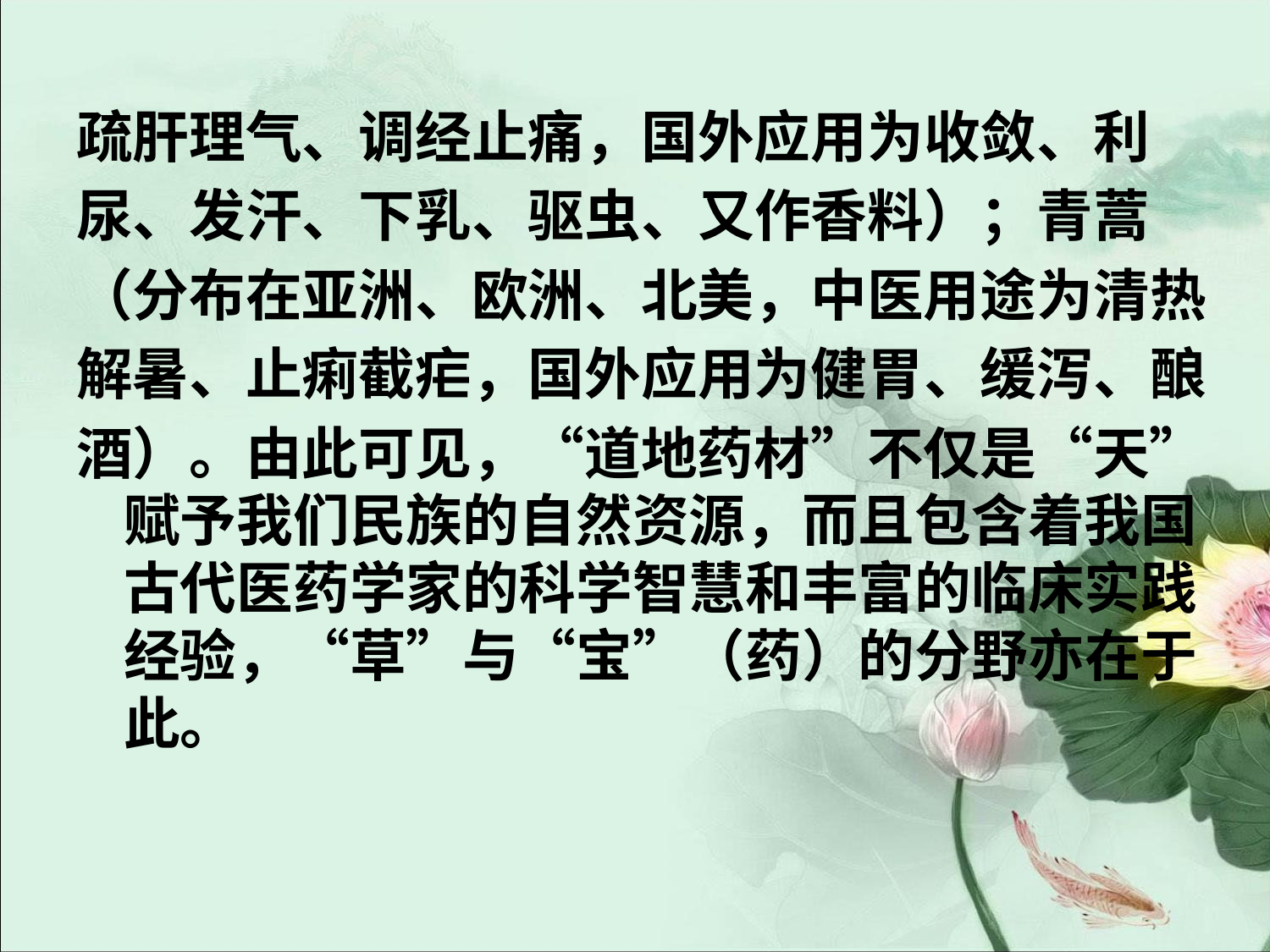

#
疏肝理气、调经止痛，国外应用为收敛、利
尿、发汗、下乳、驱虫、又作香料）；青蒿
（分布在亚洲、欧洲、北美，中医用途为清热
解暑、止痢截疟，国外应用为健胃、缓泻、酿
酒）。由此可见，“道地药材”不仅是“天”赋予我们民族的自然资源，而且包含着我国古代医药学家的科学智慧和丰富的临床实践经验，“草”与“宝”（药）的分野亦在于此。